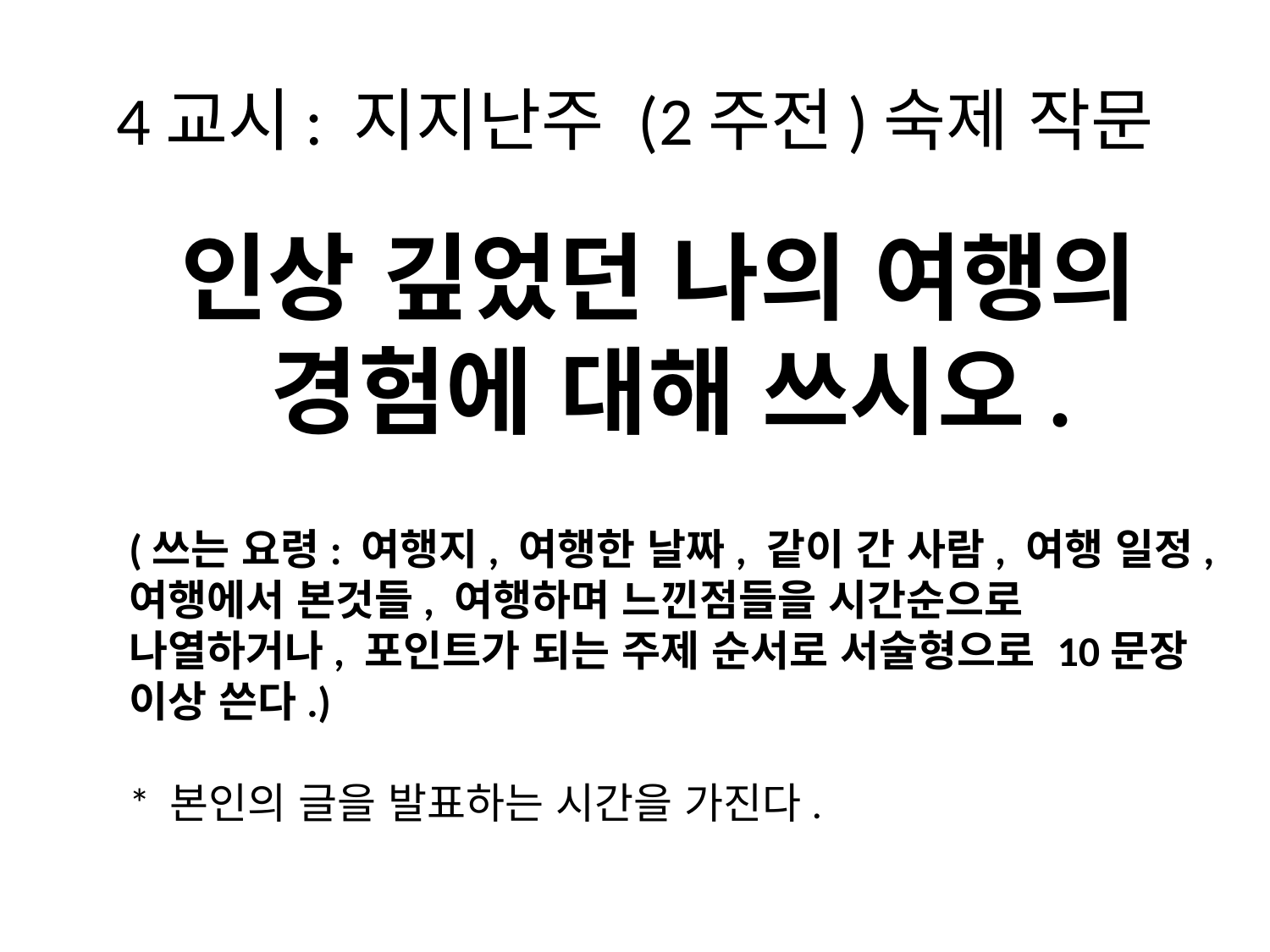

# 4교시: 지지난주 (2주전)숙제 작문
인상 깊었던 나의 여행의
경험에 대해 쓰시오.

(쓰는 요령: 여행지, 여행한 날짜, 같이 간 사람, 여행 일정, 여행에서 본것들, 여행하며 느낀점들을 시간순으로 나열하거나, 포인트가 되는 주제 순서로 서술형으로 10문장 이상 쓴다.)

* 본인의 글을 발표하는 시간을 가진다.